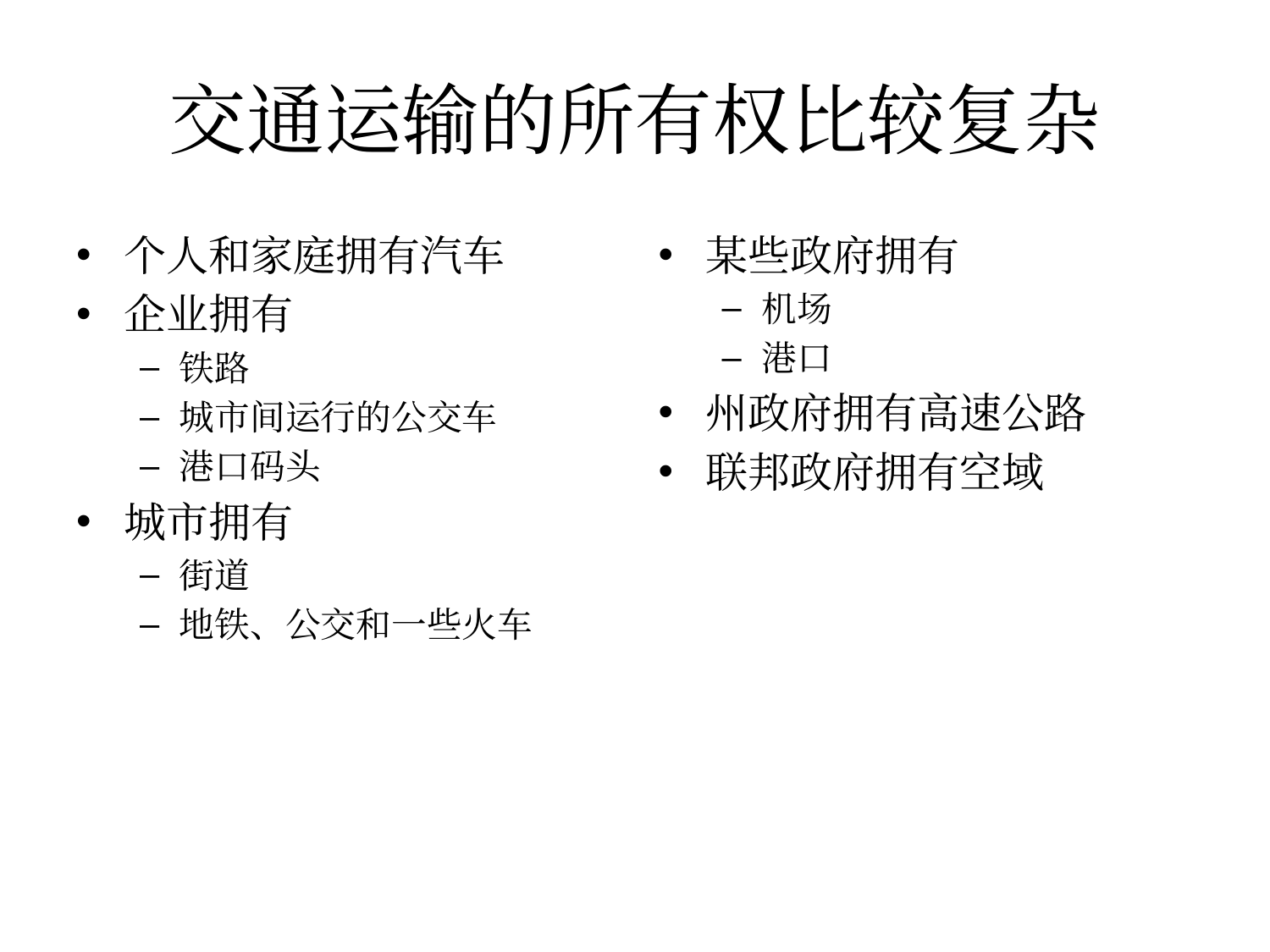

# 交通运输的所有权比较复杂
个人和家庭拥有汽车
企业拥有
铁路
城市间运行的公交车
港口码头
城市拥有
街道
地铁、公交和一些火车
某些政府拥有
机场
港口
州政府拥有高速公路
联邦政府拥有空域